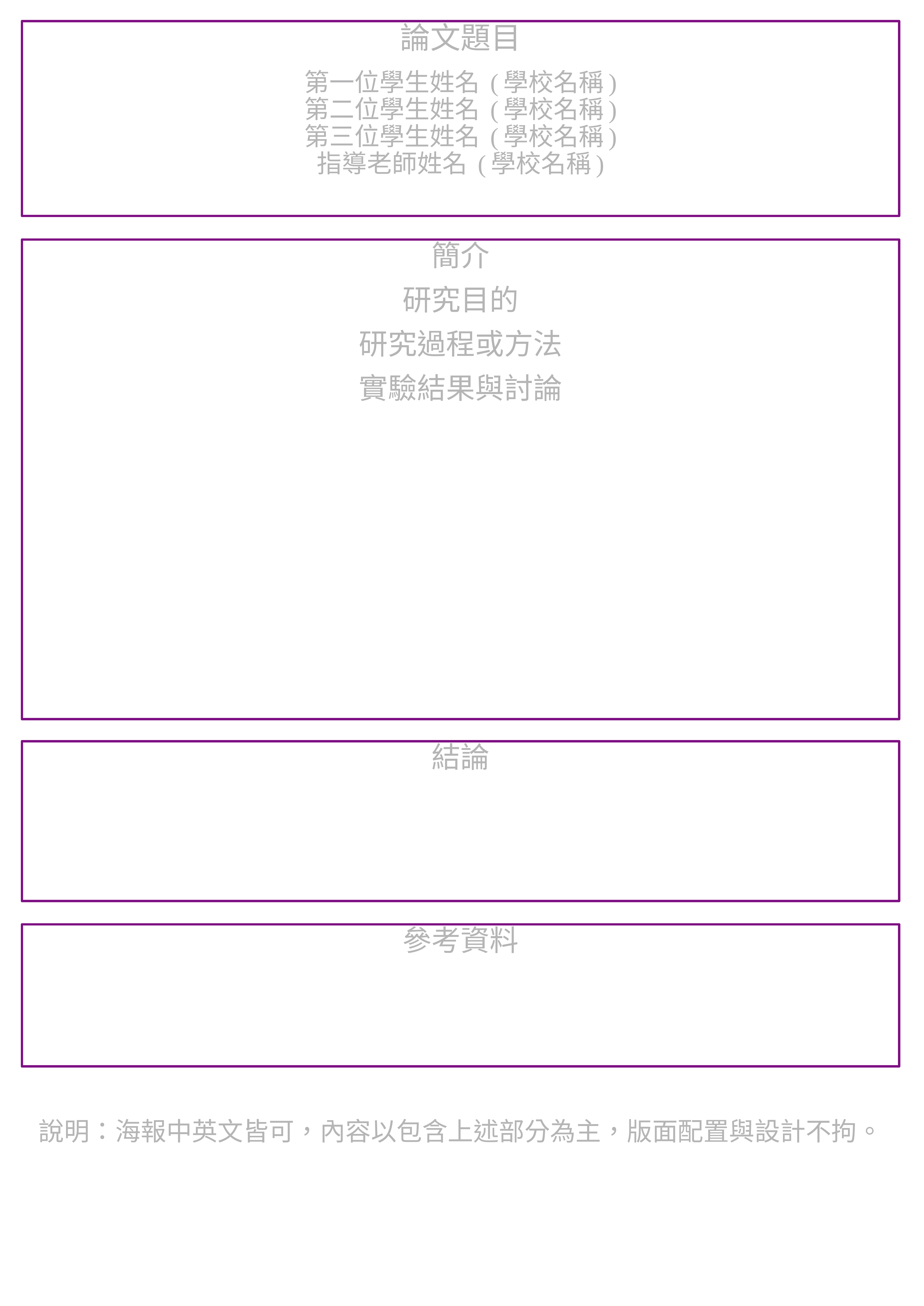

# 論文題目 第一位學生姓名 (學校名稱) 第二位學生姓名 (學校名稱) 第三位學生姓名 (學校名稱) 指導老師姓名 (學校名稱)
簡介
研究目的
研究過程或方法
實驗結果與討論
結論

參考資料

說明：海報中英文皆可，內容以包含上述部分為主，版面配置與設計不拘。